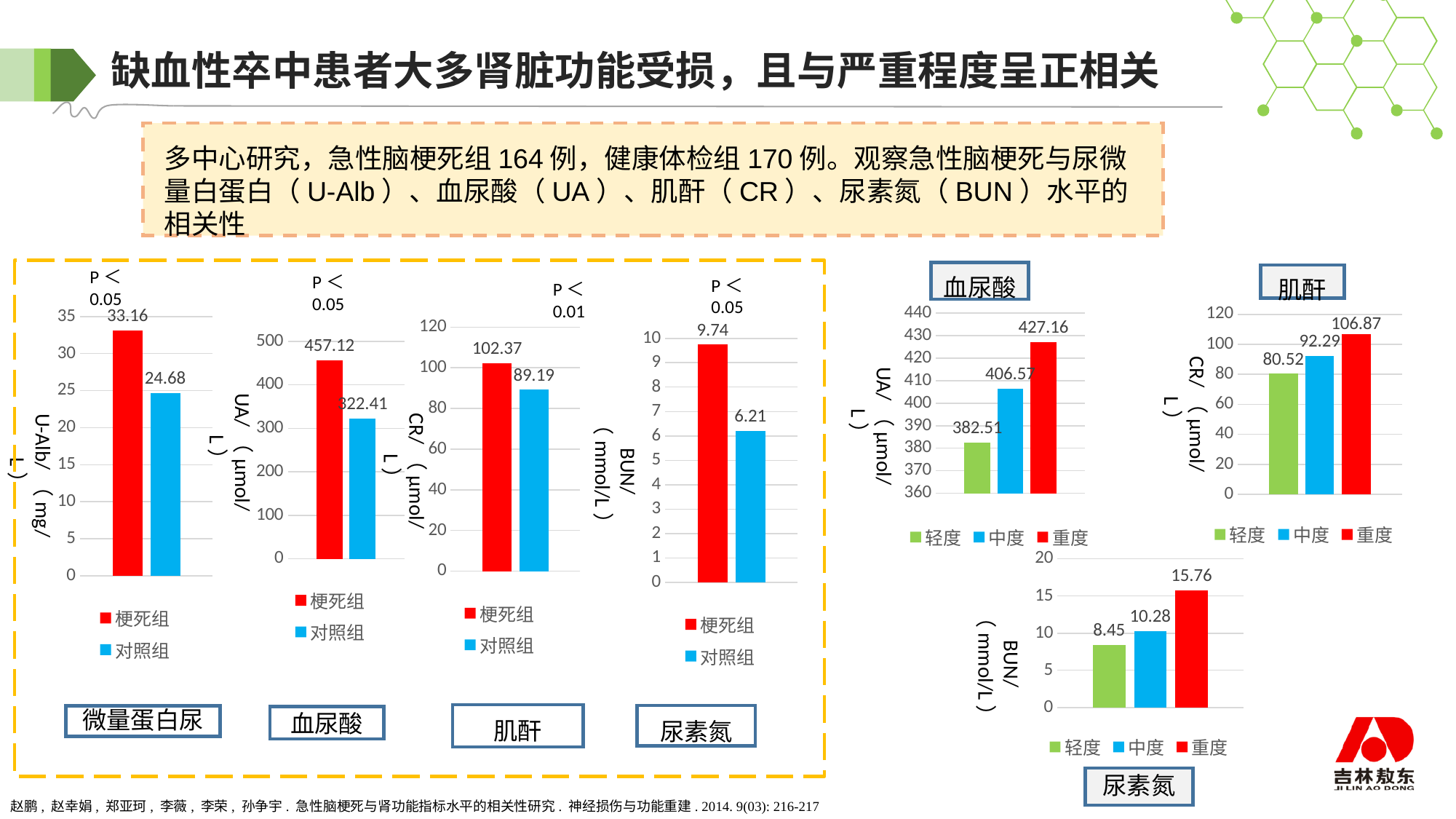

# 缺血性卒中患者大多肾脏功能受损，且与严重程度呈正相关

多中心研究，急性脑梗死组164例，健康体检组170例。观察急性脑梗死与尿微量白蛋白（U-Alb）、血尿酸（UA）、肌酐（CR）、尿素氮（BUN）水平的相关性

P＜0.05

血尿酸
P＜0.05

肌酐
P＜0.05
P＜0.01

### Chart

| Category | 梗死组 | 对照组 |
|---|---|---|
| 类别 1 | 33.16 | 24.68 |

### Chart

| Category | 轻度 | 中度 | 重度 |
|---|---|---|---|
| 类别 1 | 80.52 | 92.29 | 106.87 |

### Chart

| Category | 轻度 | 中度 | 重度 |
|---|---|---|---|
| 类别 1 | 382.51 | 406.57 | 427.16 |

### Chart

| Category | 梗死组 | 对照组 |
|---|---|---|
| 类别 1 | 102.37 | 89.19 |

### Chart

| Category | 梗死组 | 对照组 |
|---|---|---|
| 类别 1 | 9.74 | 6.21 |

### Chart

| Category | 梗死组 | 对照组 |
|---|---|---|
| 类别 1 | 457.12 | 322.41 |
CR/（μmol/L）
UA/（μmol/L）
UA/（μmol/L）
CR/（μmol/L）
BUN/（mmol/L）
U-Alb/（mg/L）

### Chart

| Category | 轻度 | 中度 | 重度 |
|---|---|---|---|
| 类别 1 | 8.45 | 10.28 | 15.76 |
BUN/（mmol/L）
微量蛋白尿

血尿酸

肌酐

尿素氮
尿素氮

赵鹏, 赵幸娟, 郑亚珂, 李薇, 李荣, 孙争宇. 急性脑梗死与肾功能指标水平的相关性研究. 神经损伤与功能重建. 2014. 9(03): 216-217